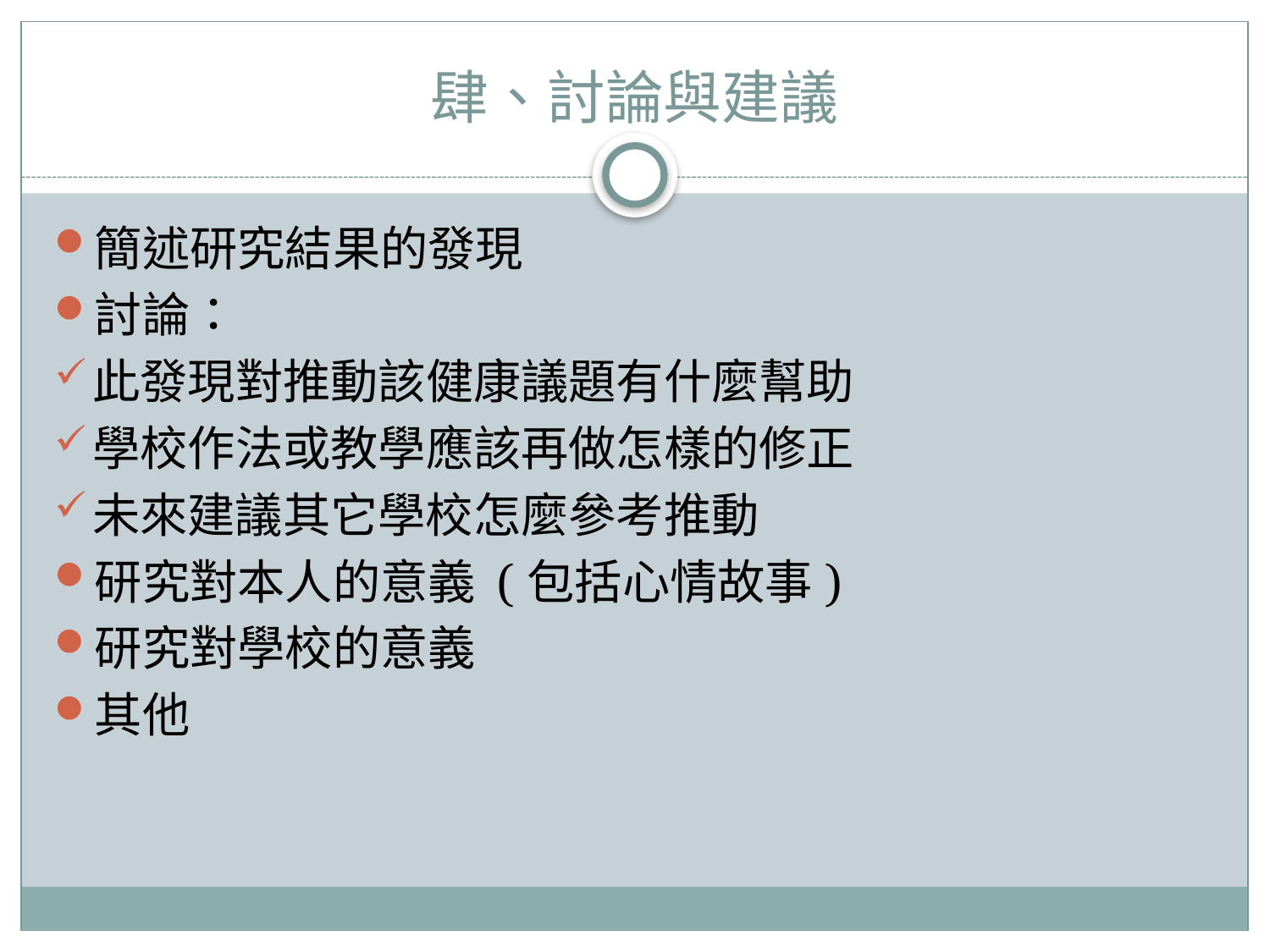

# 肆、討論與建議
簡述研究結果的發現
討論：
此發現對推動該健康議題有什麼幫助
學校作法或教學應該再做怎樣的修正
未來建議其它學校怎麼參考推動
研究對本人的意義 (包括心情故事)
研究對學校的意義
其他